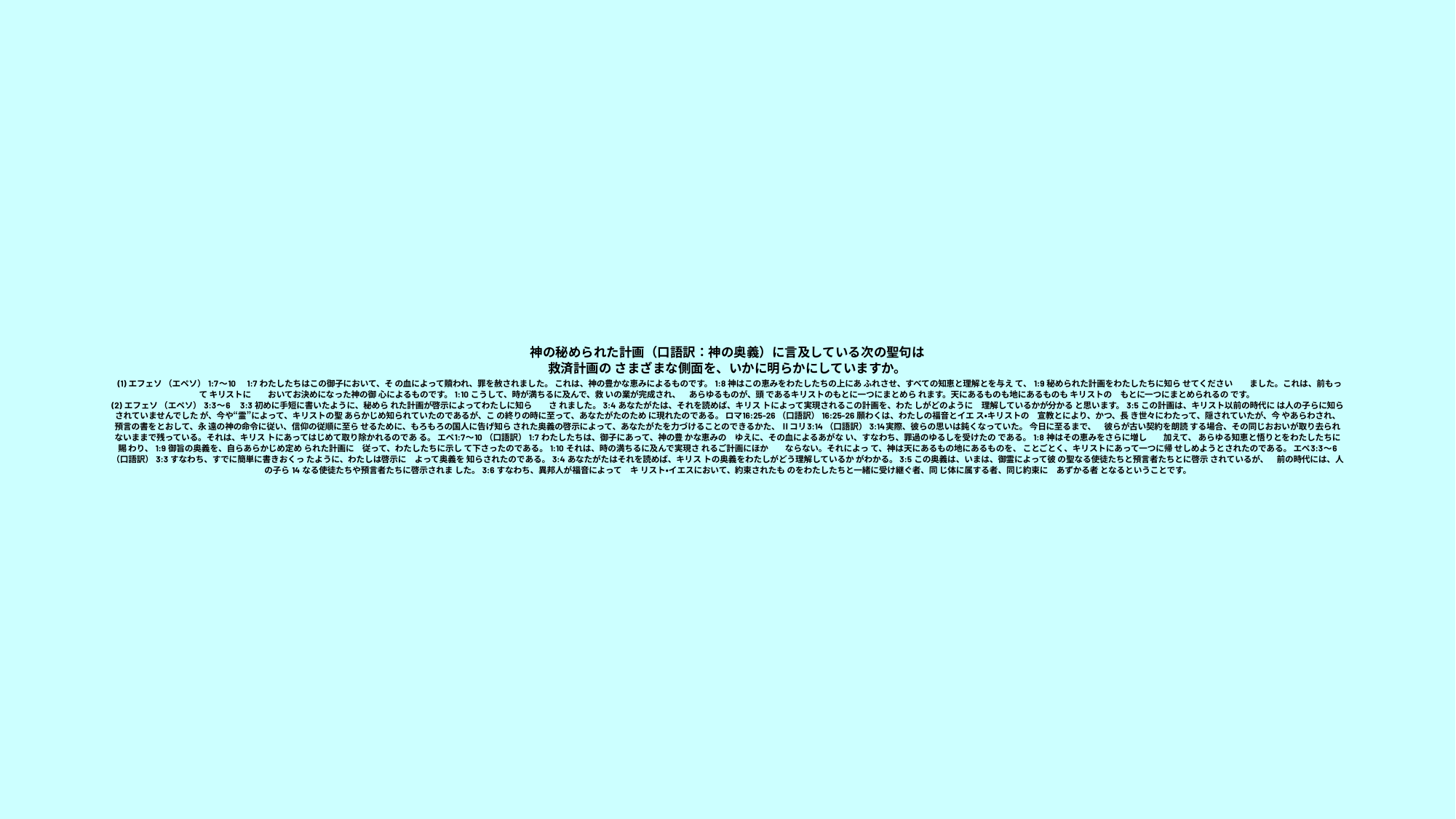

# 神の秘められた計画（口語訳：神の奥義）に言及している次の聖句は 救済計画の さまざまな側面を、いかに明らかにしていますか。 (1) エフェソ （エペソ） 1:7～10 　1:7 わたしたちはこの御子において、そ の血によって贖われ、罪を赦されました。 これは、神の豊かな恵みによるものです。 1:8 神はこの恵みをわたしたちの上にあ ふれさせ、すべての知恵と理解とを与え て、 1:9 秘められた計画をわたしたちに知ら せてください　　ました。これは、前もって キリストに　　おいてお決めになった神の御 心によるものです。 1:10 こうして、時が満ちるに及んで、救 いの業が完成され、　あらゆるものが、頭 であるキリストのもとに一つにまとめら れます。天にあるものも地にあるものも キリストの　もとに一つにまとめられるの です。 (2) エフェソ （エペソ） 3:3～6　3:3 初めに手短に書いたように、秘めら れた計画が啓示によってわたしに知ら　　さ れました。 3:4 あなたがたは、それを読めば、キリス トによって実現されるこの計画を、わた しがどのように　理解しているかが分かる と思います。 3:5 この計画は、キリスト以前の時代に は人の子らに知らされていませんでした が、今や“霊”によって、キリストの聖 あらかじめ知られていたのであるが、こ の終りの時に至って、あなたがたのため に現れたのである。 ロマ16:25-26 （口語訳） 16:25-26 願わくは、わたしの福音とイエ ス・キリストの　宣教とにより、かつ、長 き世々にわたって、隠されていたが、今 やあらわされ、預言の書をとおして、永 遠の神の命令に従い、信仰の従順に至ら せるために、もろもろの国人に告げ知ら された奥義の啓示によって、あなたがたを力づけることのできるかた、 Ⅱコリ3:14 （口語訳） 3:14実際、彼らの思いは鈍くなっていた。 今日に至るまで、　彼らが古い契約を朗読 する場合、その同じおおいが取り去られ ないままで残っている。それは、キリス トにあってはじめて取り除かれるのであ る。 エペ1:7～10 （口語訳） 1:7 わたしたちは、御子にあって、神の豊 かな恵みの　ゆえに、その血によるあがな い、すなわち、罪過のゆるしを受けたの である。 1:8 神はその恵みをさらに増し　　加えて、 あらゆる知恵と悟りとをわたしたちに賜 わり、 1:9 御旨の奥義を、自らあらかじめ定め られた計画に　従って、わたしたちに示し て下さったのである。 1:10 それは、時の満ちるに及んで実現さ れるご計画にほか　　ならない。それによっ て、神は天にあるもの地にあるものを、 ことごとく、キリストにあって一つに帰 せしめようとされたのである。 エぺ3:3～6 （口語訳） 3:3 すなわち、すでに簡単に書きおくっ たように、わたしは啓示に　よって奥義を 知らされたのである。 3:4 あなたがたはそれを読めば、キリス トの奥義をわたしがどう理解しているか がわかる。 3:5 この奥義は、いまは、御霊によって彼 の聖なる使徒たちと預言者たちとに啓示 されているが、　前の時代には、人の子ら 14 なる使徒たちや預言者たちに啓示されま した。 3:6 すなわち、異邦人が福音によって　キ リスト・イエスにおいて、約束されたも のをわたしたちと一緒に受け継ぐ者、同 じ体に属する者、同じ約束に　あずかる者 となるということです。